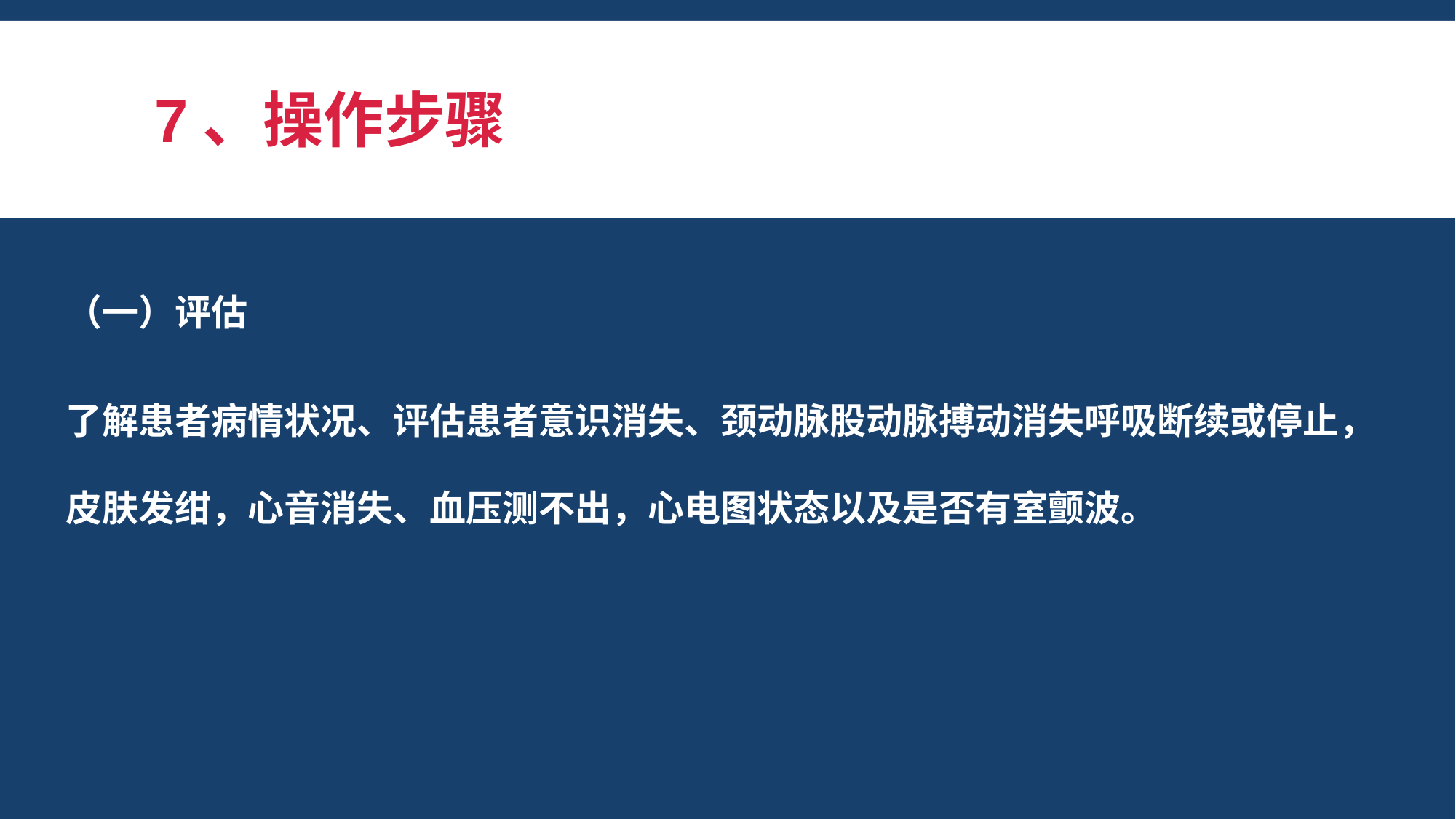

# 7、操作步骤
（一）评估
了解患者病情状况、评估患者意识消失、颈动脉股动脉搏动消失呼吸断续或停止，皮肤发绀，心音消失、血压测不出，心电图状态以及是否有室颤波。